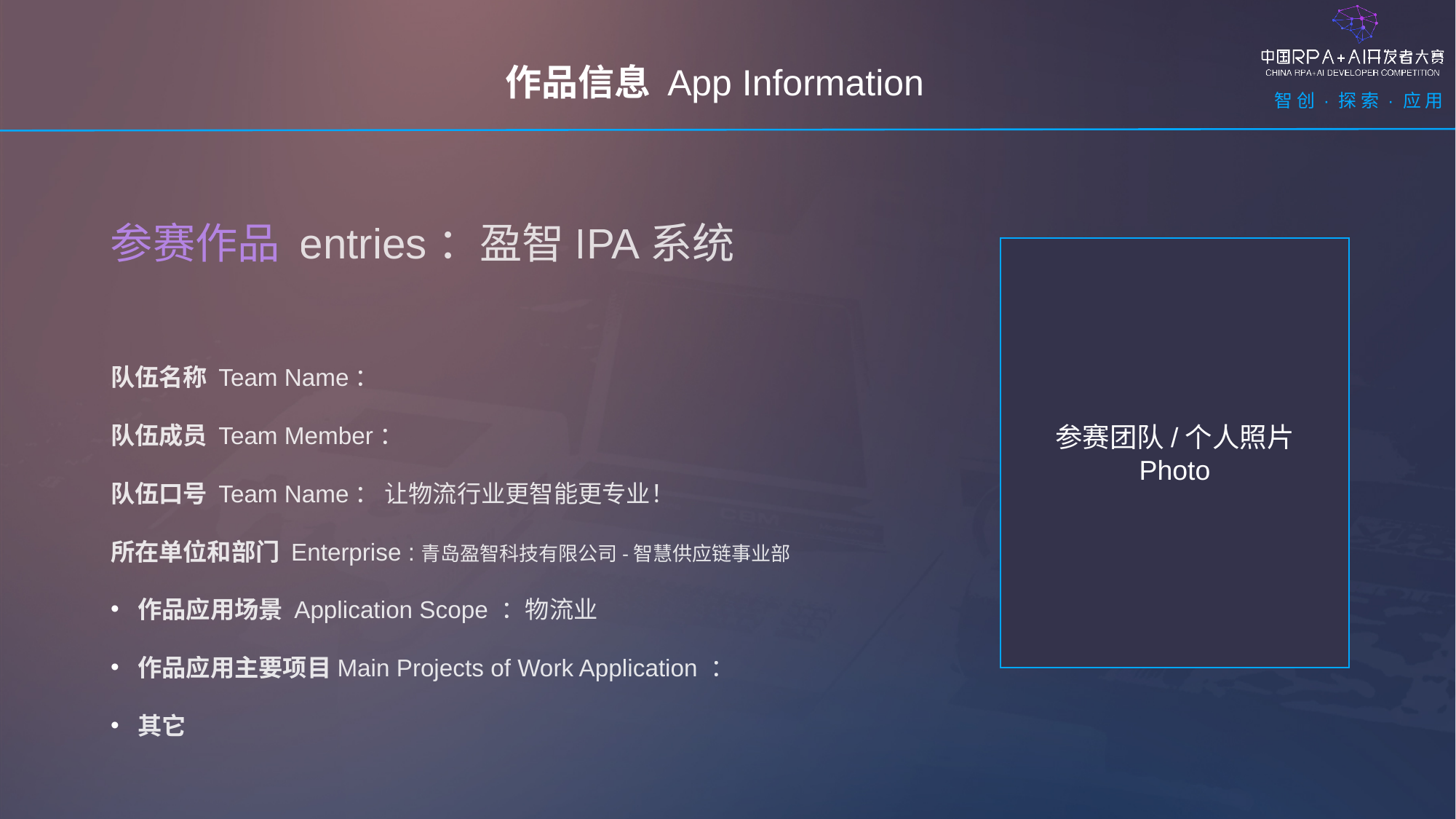

作品信息 App Information
参赛作品 entries：盈智IPA系统
参赛团队/个人照片
Photo
队伍名称 Team Name：
队伍成员 Team Member：
队伍口号 Team Name： 让物流行业更智能更专业！
所在单位和部门 Enterprise :青岛盈智科技有限公司-智慧供应链事业部
作品应用场景 Application Scope ：物流业
作品应用主要项目Main Projects of Work Application ：
其它